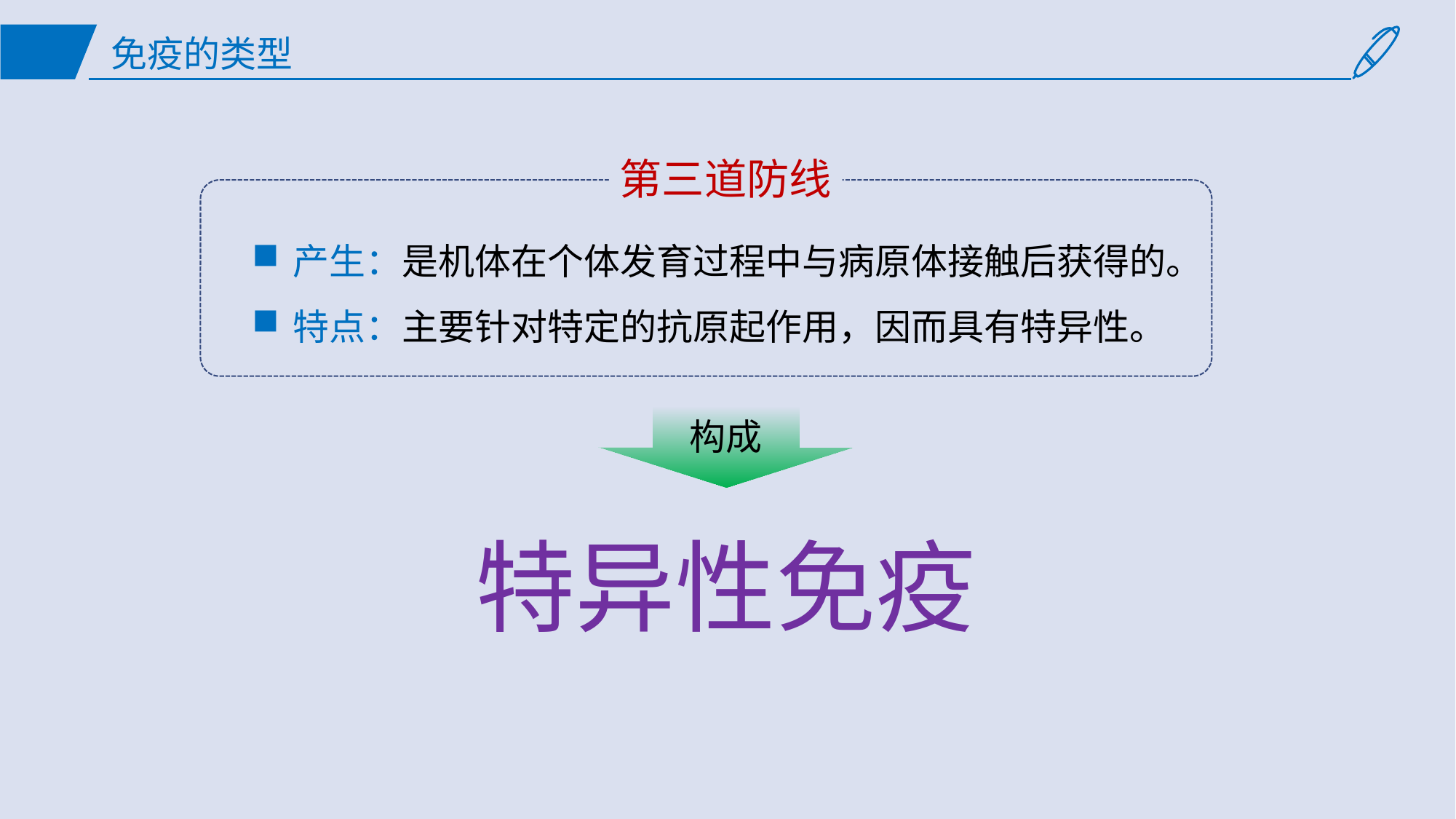

# 免疫的类型
第三道防线

产生：是机体在个体发育过程中与病原体接触后获得的。
特点：主要针对特定的抗原起作用，因而具有特异性。
构成
特异性免疫